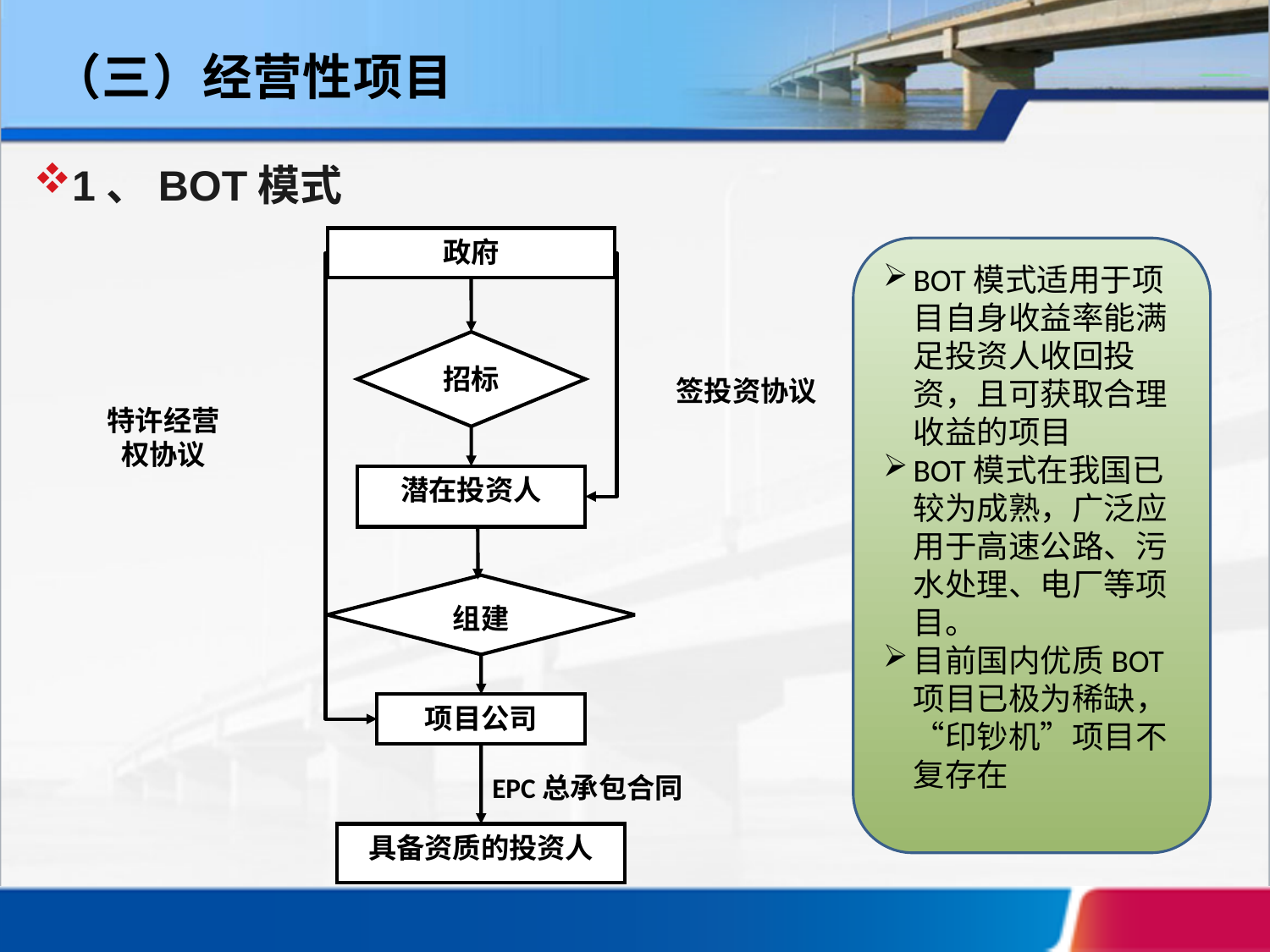

（三）经营性项目
1、BOT模式

政府
招标
签投资协议
特许经营权协议
潜在投资人

组建
项目公司
EPC总承包合同
具备资质的投资人

BOT模式适用于项目自身收益率能满足投资人收回投资，且可获取合理收益的项目
BOT模式在我国已较为成熟，广泛应用于高速公路、污水处理、电厂等项目。
目前国内优质BOT项目已极为稀缺，“印钞机”项目不复存在